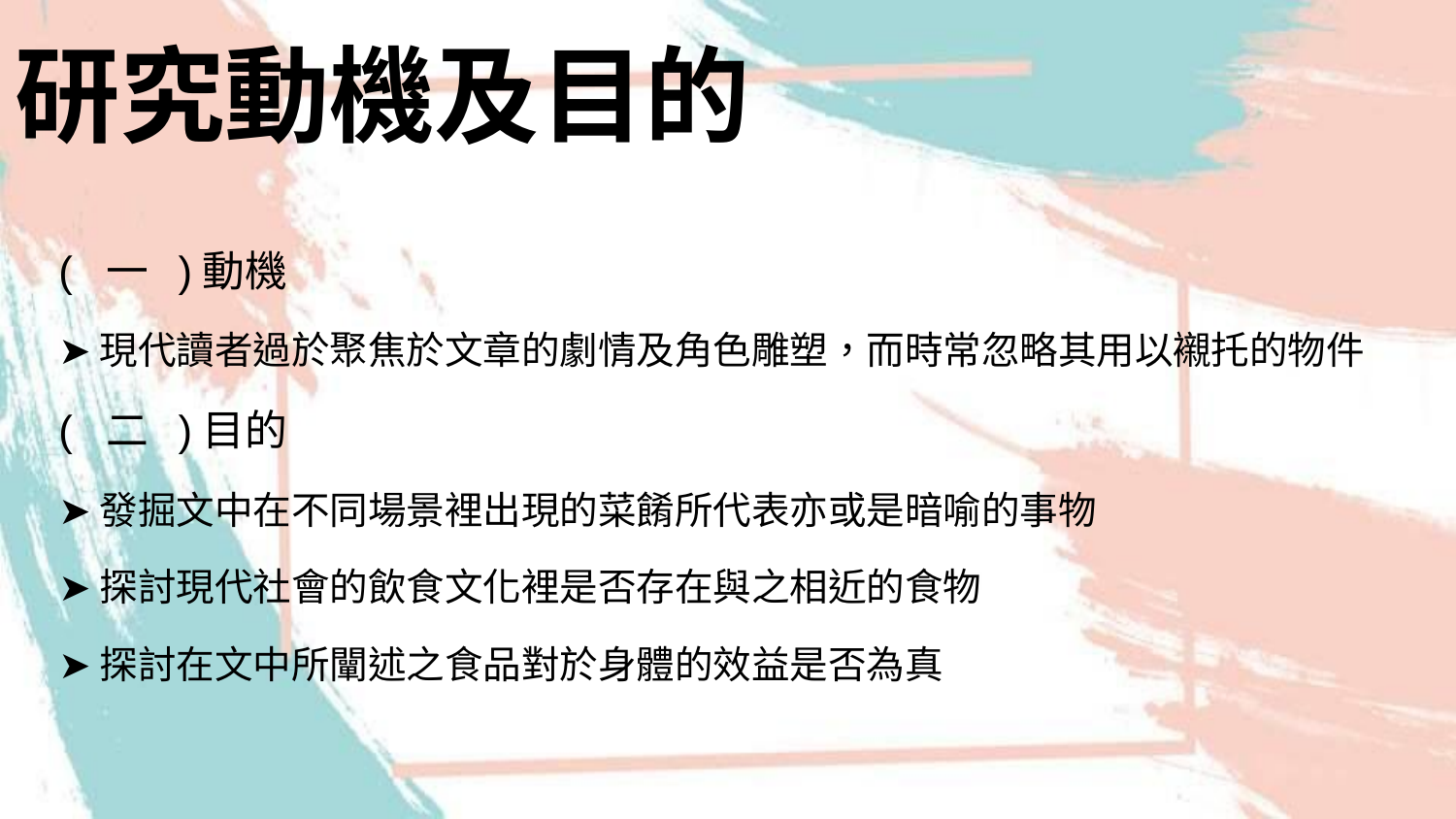

# 研究動機及目的
(  一  )動機
➤現代讀者過於聚焦於文章的劇情及角色雕塑，而時常忽略其用以襯托的物件
(  二  )目的
➤發掘文中在不同場景裡出現的菜餚所代表亦或是暗喻的事物
➤探討現代社會的飲食文化裡是否存在與之相近的食物
➤探討在文中所闡述之食品對於身體的效益是否為真